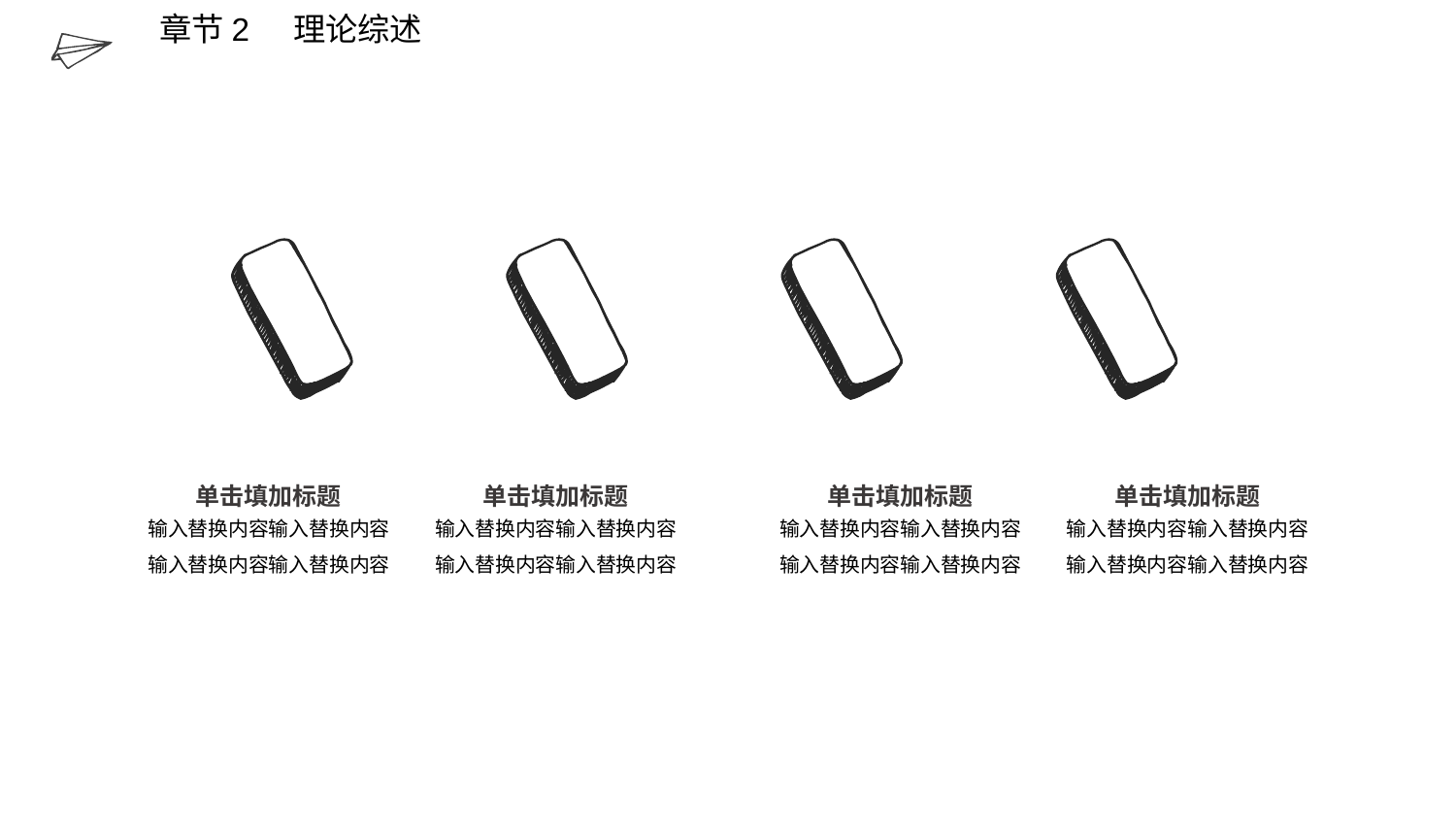

章节2    理论综述

单击填加标题
单击填加标题
单击填加标题
单击填加标题
输入替换内容输入替换内容
输入替换内容输入替换内容
输入替换内容输入替换内容
输入替换内容输入替换内容
输入替换内容输入替换内容
输入替换内容输入替换内容
输入替换内容输入替换内容
输入替换内容输入替换内容